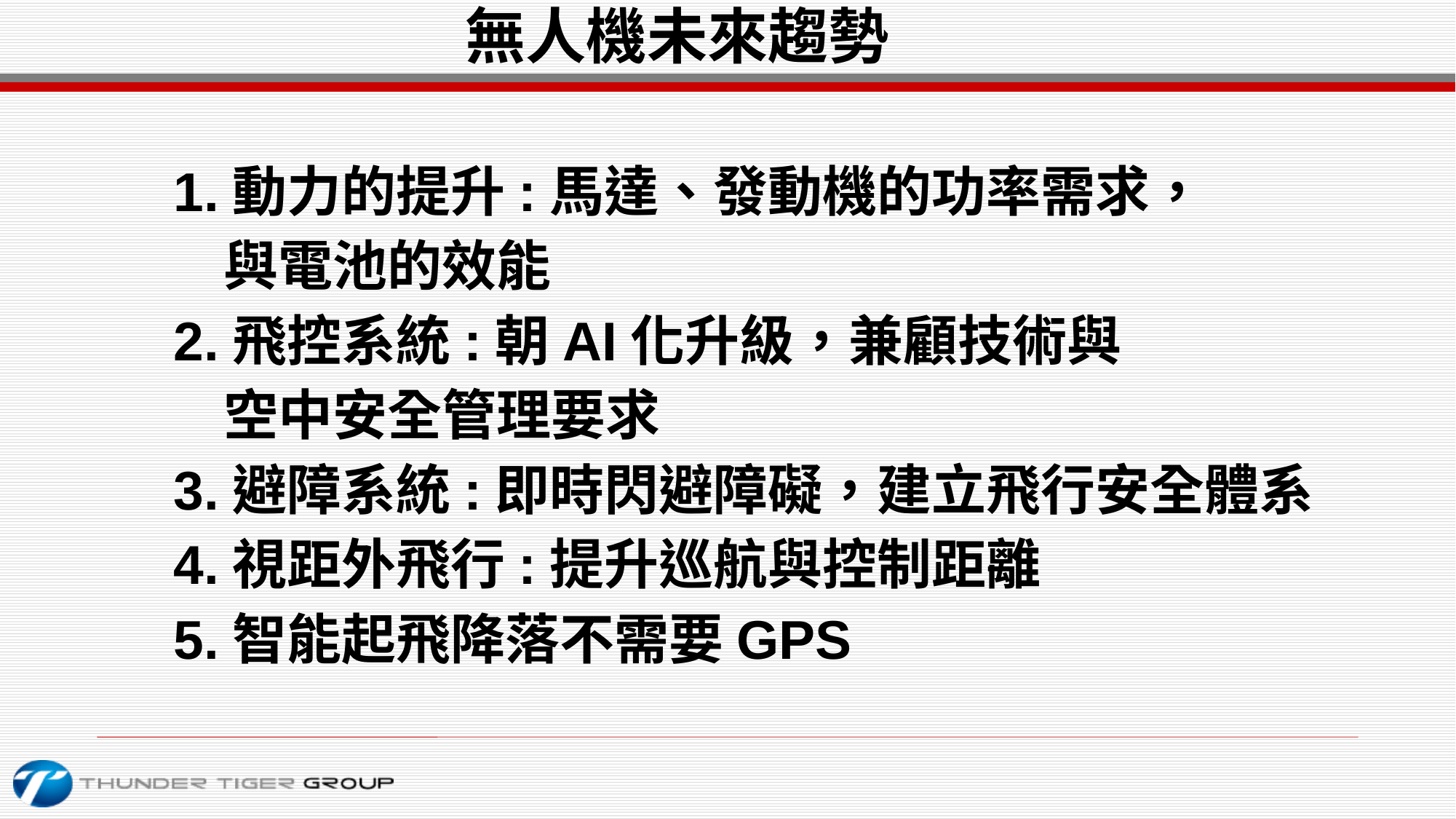

無人機未來趨勢
1.動力的提升:馬達、發動機的功率需求，
   與電池的效能
2.飛控系統:朝AI化升級，兼顧技術與
   空中安全管理要求
3.避障系統:即時閃避障礙，建立飛行安全體系
4.視距外飛行:提升巡航與控制距離
5.智能起飛降落不需要GPS